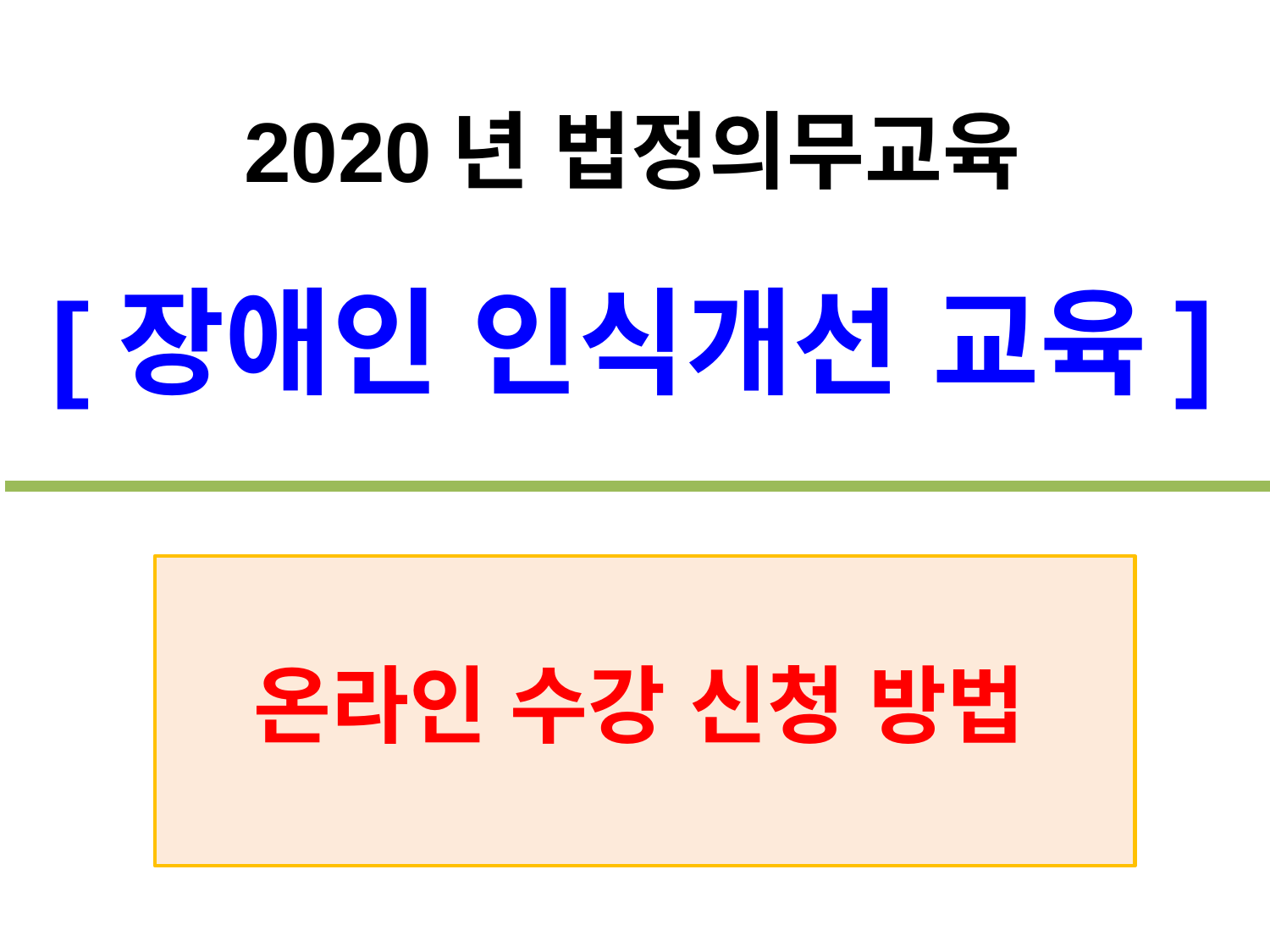

# 2020년 법정의무교육 [장애인 인식개선 교육]

온라인 수강 신청 방법